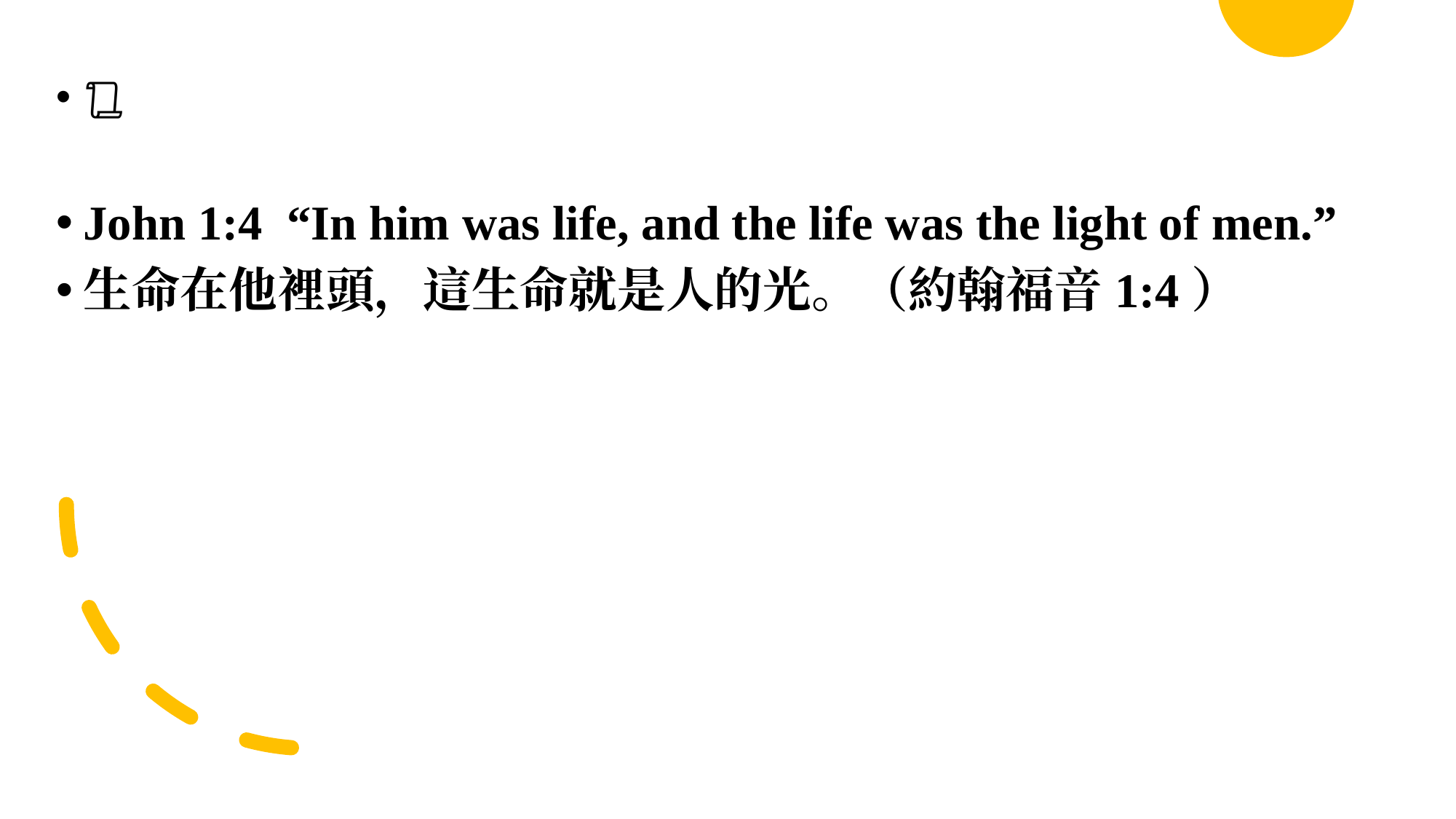

📜

John 1:4  “In him was life, and the life was the light of men.”
生命在他裡頭，這生命就是人的光。（約翰福音1:4）